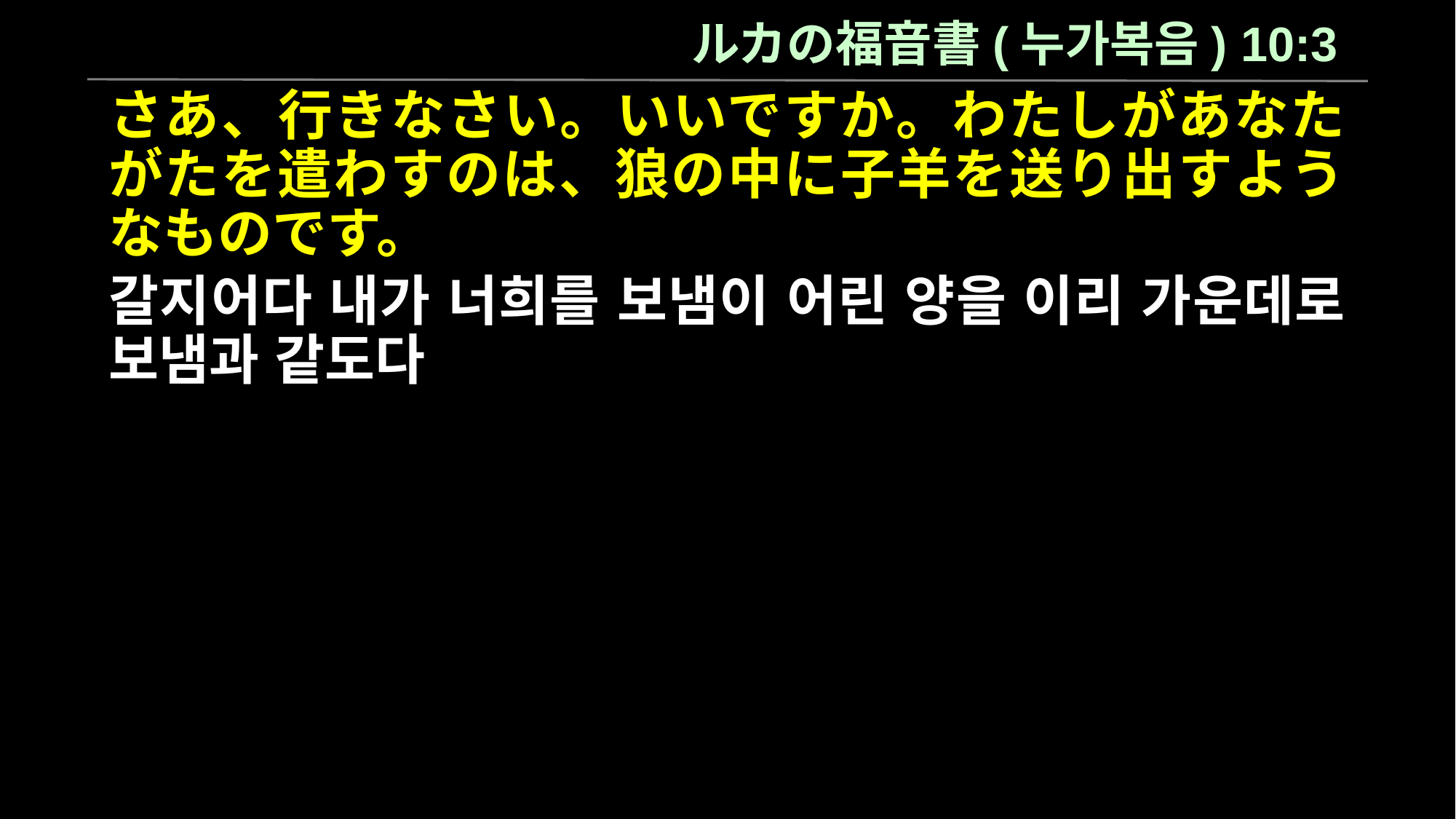

ルカの福音書(누가복음) 10:3

さあ、行きなさい。いいですか。わたしがあなたがたを遣わすのは、狼の中に子羊を送り出すようなものです。
갈지어다 내가 너희를 보냄이 어린 양을 이리 가운데로 보냄과 같도다